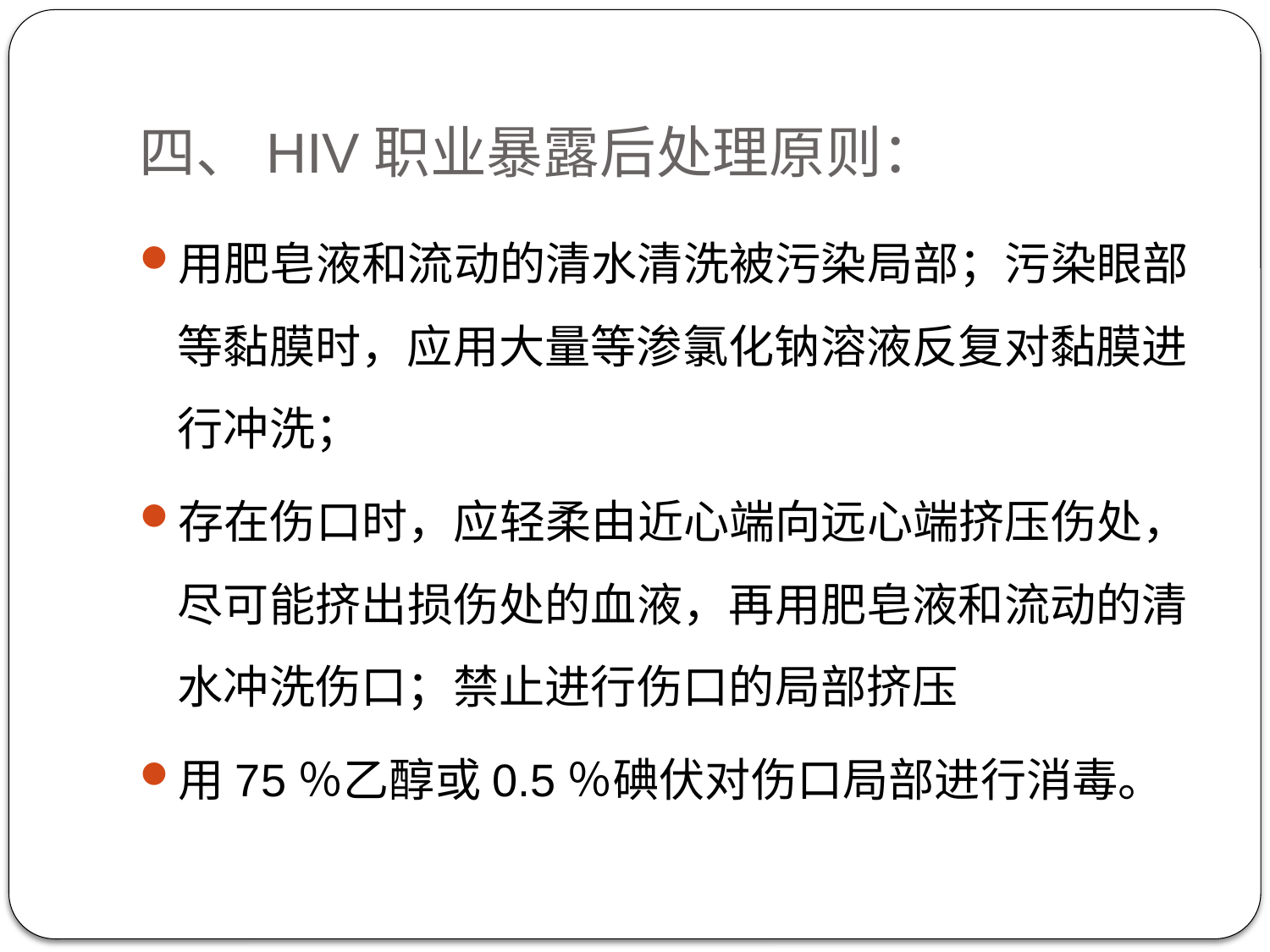

# 四、HIV职业暴露后处理原则：
用肥皂液和流动的清水清洗被污染局部；污染眼部等黏膜时，应用大量等渗氯化钠溶液反复对黏膜进行冲洗；
存在伤口时，应轻柔由近心端向远心端挤压伤处，尽可能挤出损伤处的血液，再用肥皂液和流动的清水冲洗伤口；禁止进行伤口的局部挤压
用75％乙醇或0.5％碘伏对伤口局部进行消毒。